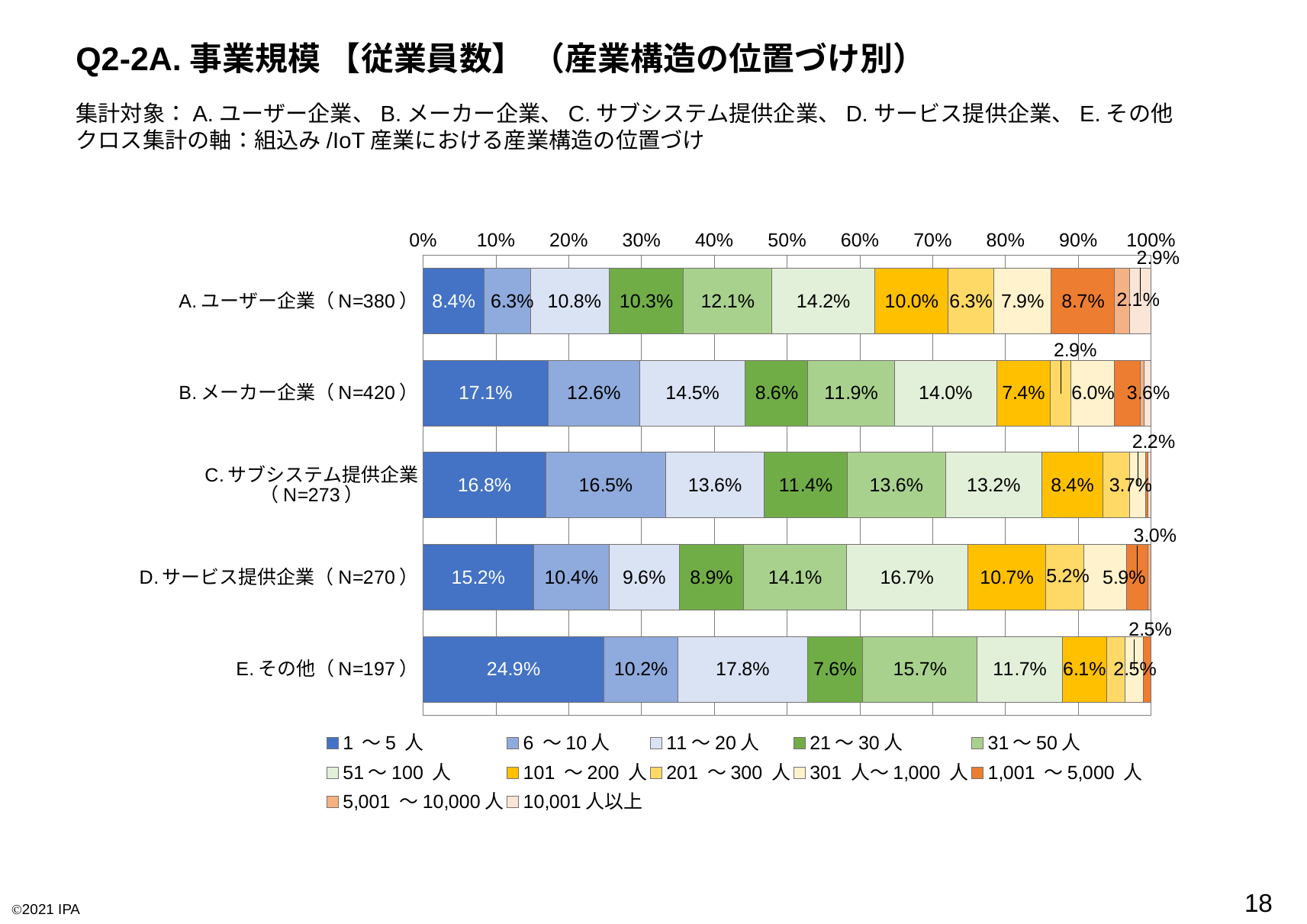

Q2-2A.事業規模 【従業員数】 （産業構造の位置づけ別）
集計対象：A.ユーザー企業、B.メーカー企業、C.サブシステム提供企業、D.サービス提供企業、E.その他
クロス集計の軸：組込み/IoT産業における産業構造の位置づけ

### Chart

| Category | 1 ～5 人 | 6 ～10人 | 11～20人 | 21～30人 | 31～50人 | 51～100 人 | 101 ～200 人 | 201 ～300 人 | 301 人～1,000 人 | 1,001 ～5,000 人 | 5,001 ～10,000人 | 10,001人以上 |
|---|---|---|---|---|---|---|---|---|---|---|---|---|
| A.ユーザー企業（N=380） | 0.08421052631578947 | 0.06315789473684211 | 0.10789473684210527 | 0.10263157894736842 | 0.12105263157894737 | 0.14210526315789473 | 0.1 | 0.06315789473684211 | 0.07894736842105263 | 0.0868421052631579 | 0.021052631578947368 | 0.02894736842105263 |
| B.メーカー企業（N=420） | 0.17142857142857143 | 0.1261904761904762 | 0.14523809523809525 | 0.08571428571428572 | 0.11904761904761904 | 0.14047619047619048 | 0.07380952380952381 | 0.02857142857142857 | 0.05952380952380952 | 0.03571428571428571 | 0.004761904761904762 | 0.009523809523809525 |
| C.サブシステム提供企業（N=273） | 0.1684981684981685 | 0.16483516483516483 | 0.13553113553113552 | 0.11355311355311355 | 0.13553113553113552 | 0.13186813186813187 | 0.08424908424908426 | 0.03663003663003663 | 0.02197802197802198 | 0.003663003663003663 | 0.0 | 0.003663003663003663 |
| D.サービス提供企業（N=270） | 0.15185185185185185 | 0.1037037037037037 | 0.0962962962962963 | 0.08888888888888889 | 0.14074074074074075 | 0.16666666666666666 | 0.10740740740740741 | 0.05185185185185185 | 0.05925925925925926 | 0.02962962962962963 | 0.003703703703703704 | 0.0 |
| E.その他（N=197） | 0.24873096446700507 | 0.10152284263959391 | 0.17766497461928935 | 0.07614213197969544 | 0.15736040609137056 | 0.116751269035533 | 0.06091370558375635 | 0.025380710659898477 | 0.025380710659898477 | 0.01015228426395939 | 0.0 | 0.0 |